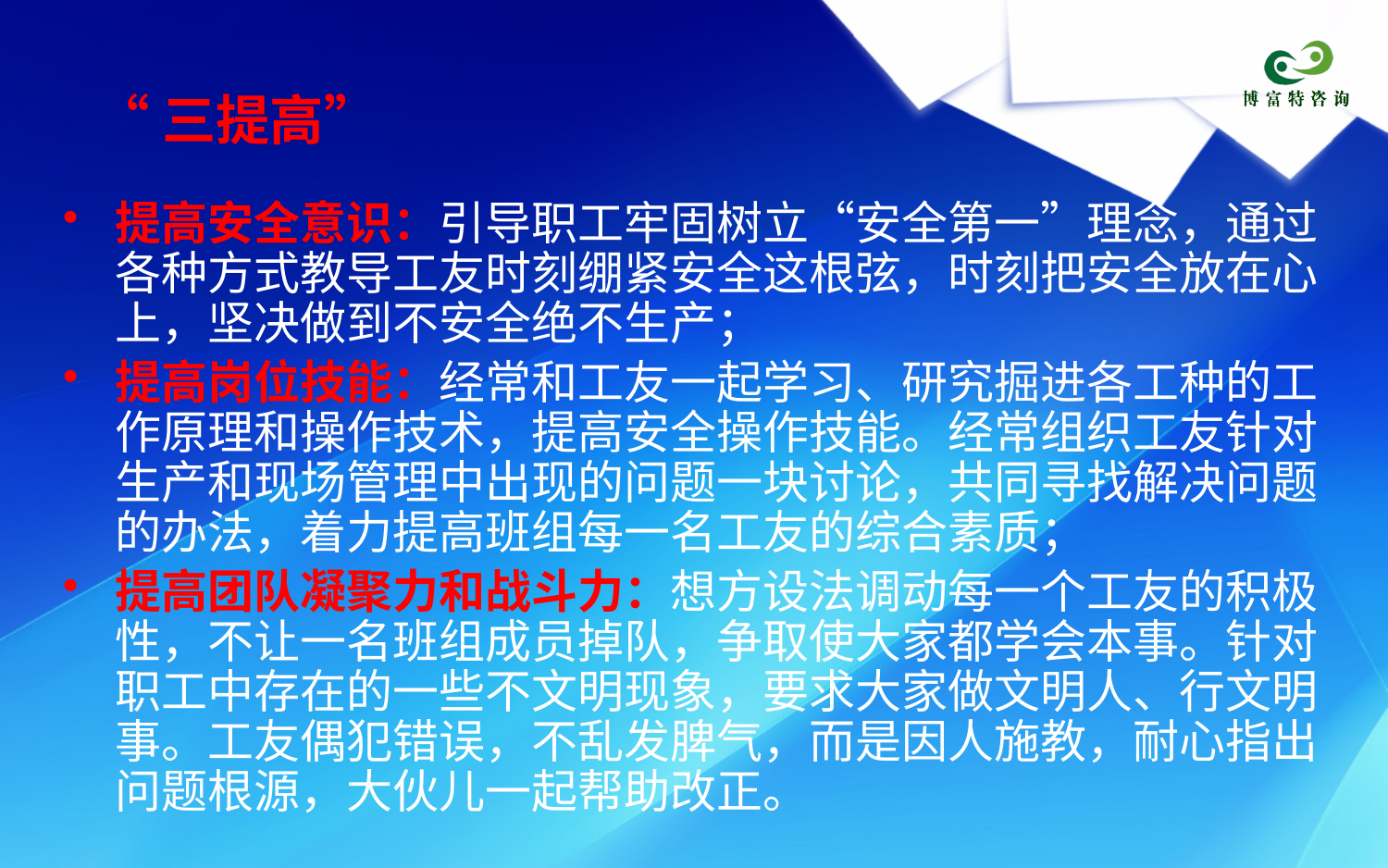

“三提高”
提高安全意识：引导职工牢固树立“安全第一”理念，通过各种方式教导工友时刻绷紧安全这根弦，时刻把安全放在心上，坚决做到不安全绝不生产；
提高岗位技能：经常和工友一起学习、研究掘进各工种的工作原理和操作技术，提高安全操作技能。经常组织工友针对生产和现场管理中出现的问题一块讨论，共同寻找解决问题的办法，着力提高班组每一名工友的综合素质；
提高团队凝聚力和战斗力：想方设法调动每一个工友的积极性，不让一名班组成员掉队，争取使大家都学会本事。针对职工中存在的一些不文明现象，要求大家做文明人、行文明事。工友偶犯错误，不乱发脾气，而是因人施教，耐心指出问题根源，大伙儿一起帮助改正。